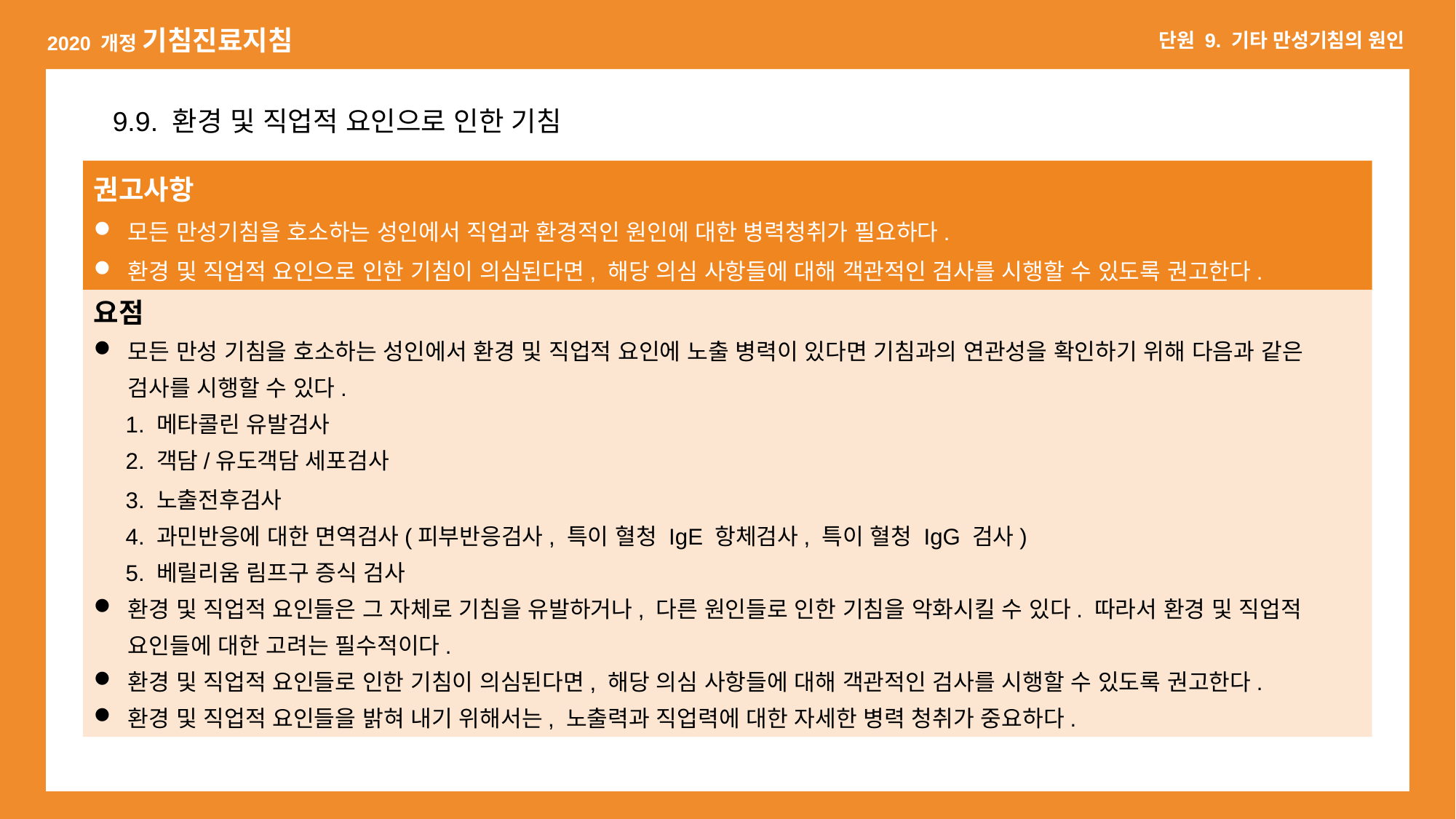

9.9. 환경 및 직업적 요인으로 인한 기침
권고사항
모든 만성기침을 호소하는 성인에서 직업과 환경적인 원인에 대한 병력청취가 필요하다.
환경 및 직업적 요인으로 인한 기침이 의심된다면, 해당 의심 사항들에 대해 객관적인 검사를 시행할 수 있도록 권고한다.
요점
모든 만성 기침을 호소하는 성인에서 환경 및 직업적 요인에 노출 병력이 있다면 기침과의 연관성을 확인하기 위해 다음과 같은 검사를 시행할 수 있다.
     1. 메타콜린 유발검사
     2. 객담/유도객담 세포검사
     3. 노출전후검사
     4. 과민반응에 대한 면역검사(피부반응검사, 특이 혈청 IgE 항체검사, 특이 혈청 IgG 검사)
     5. 베릴리움 림프구 증식 검사
환경 및 직업적 요인들은 그 자체로 기침을 유발하거나, 다른 원인들로 인한 기침을 악화시킬 수 있다. 따라서 환경 및 직업적 요인들에 대한 고려는 필수적이다.
환경 및 직업적 요인들로 인한 기침이 의심된다면, 해당 의심 사항들에 대해 객관적인 검사를 시행할 수 있도록 권고한다.
환경 및 직업적 요인들을 밝혀 내기 위해서는, 노출력과 직업력에 대한 자세한 병력 청취가 중요하다.